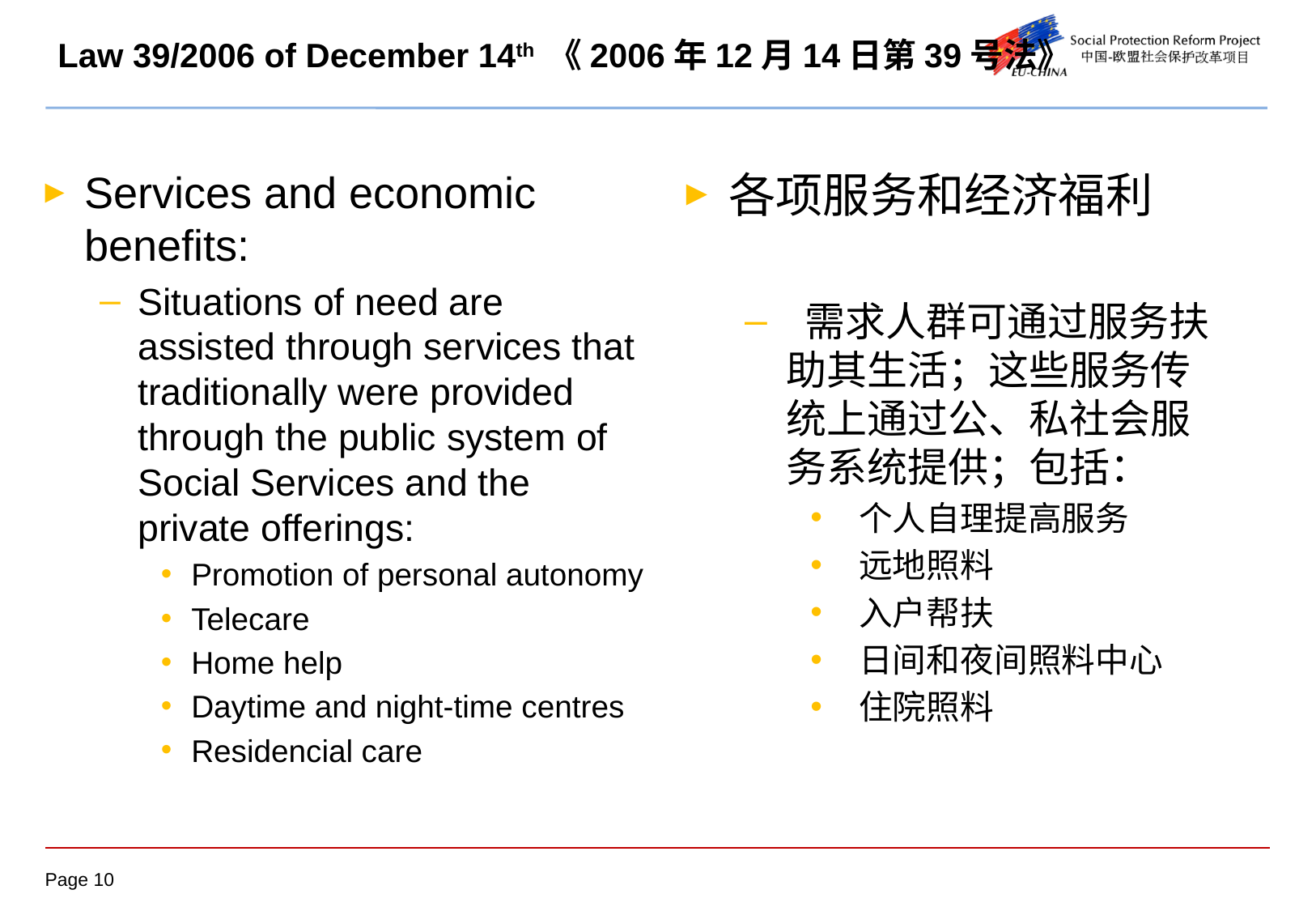

# Law 39/2006 of December 14th 《2006年12月14日第39号法》
Services and economic benefits:
Situations of need are assisted through services that traditionally were provided through the public system of Social Services and the private offerings:
Promotion of personal autonomy
Telecare
Home help
Daytime and night-time centres
Residencial care
各项服务和经济福利

 需求人群可通过服务扶助其生活；这些服务传统上通过公、私社会服务系统提供；包括：
 个人自理提高服务
 远地照料
 入户帮扶
 日间和夜间照料中心
 住院照料